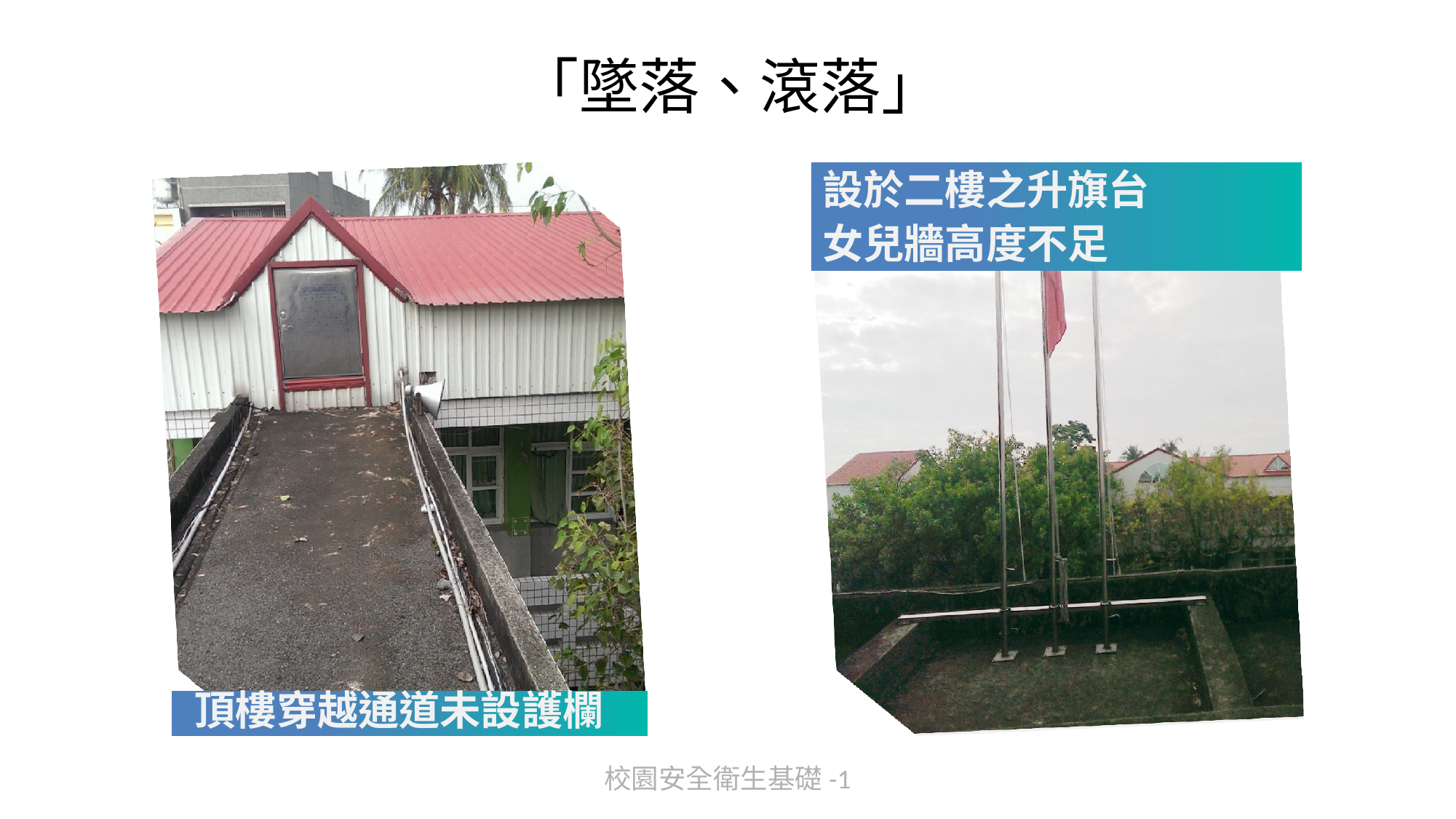

# 「墜落、滾落」
設於二樓之升旗台
女兒牆高度不足

頂樓穿越通道未設護欄

校園安全衛生基礎-1
109